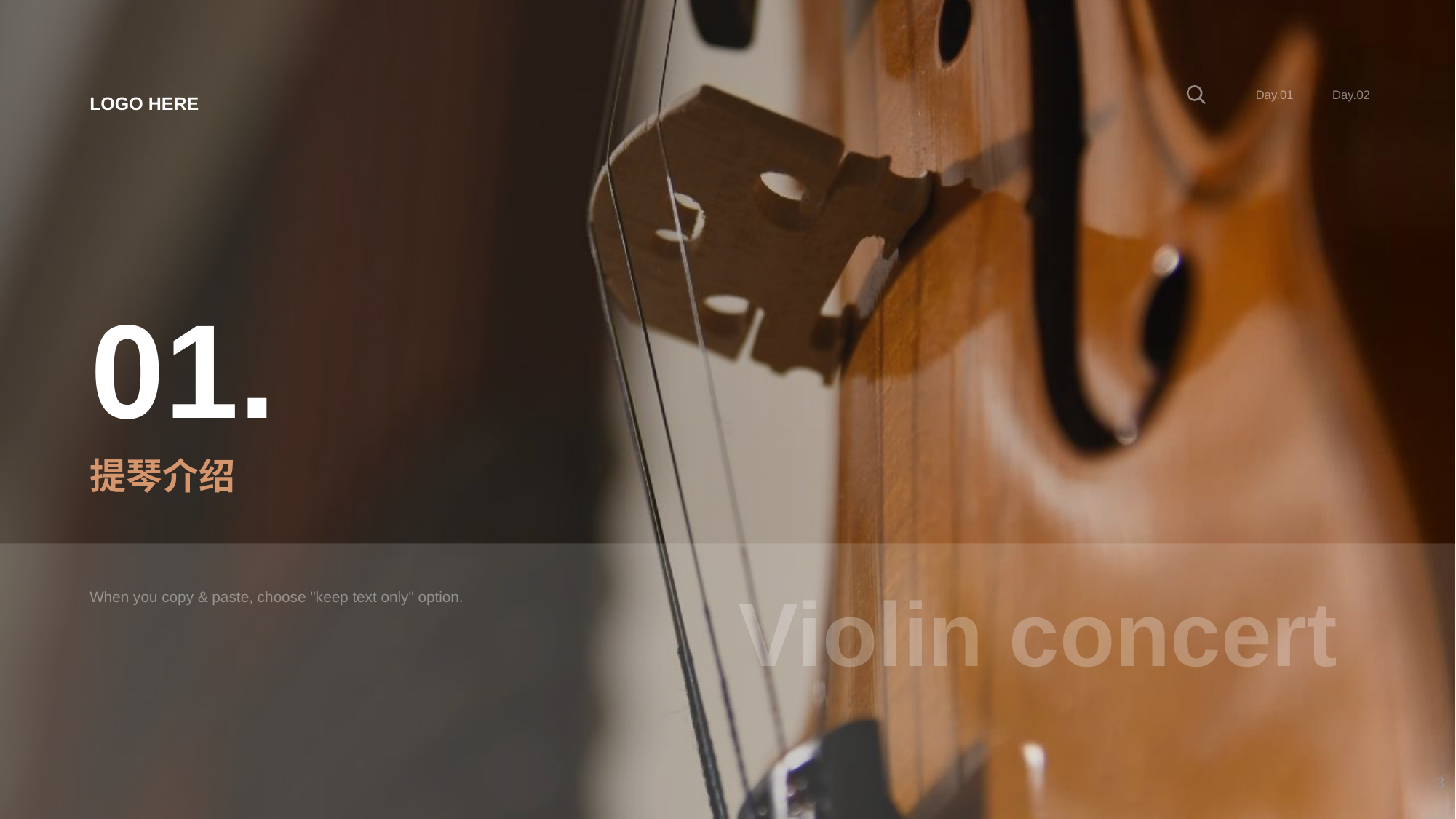

Day.01
Day.02

LOGO HERE
01.
# 提琴介绍
Violin concert
When you copy & paste, choose "keep text only" option.
3